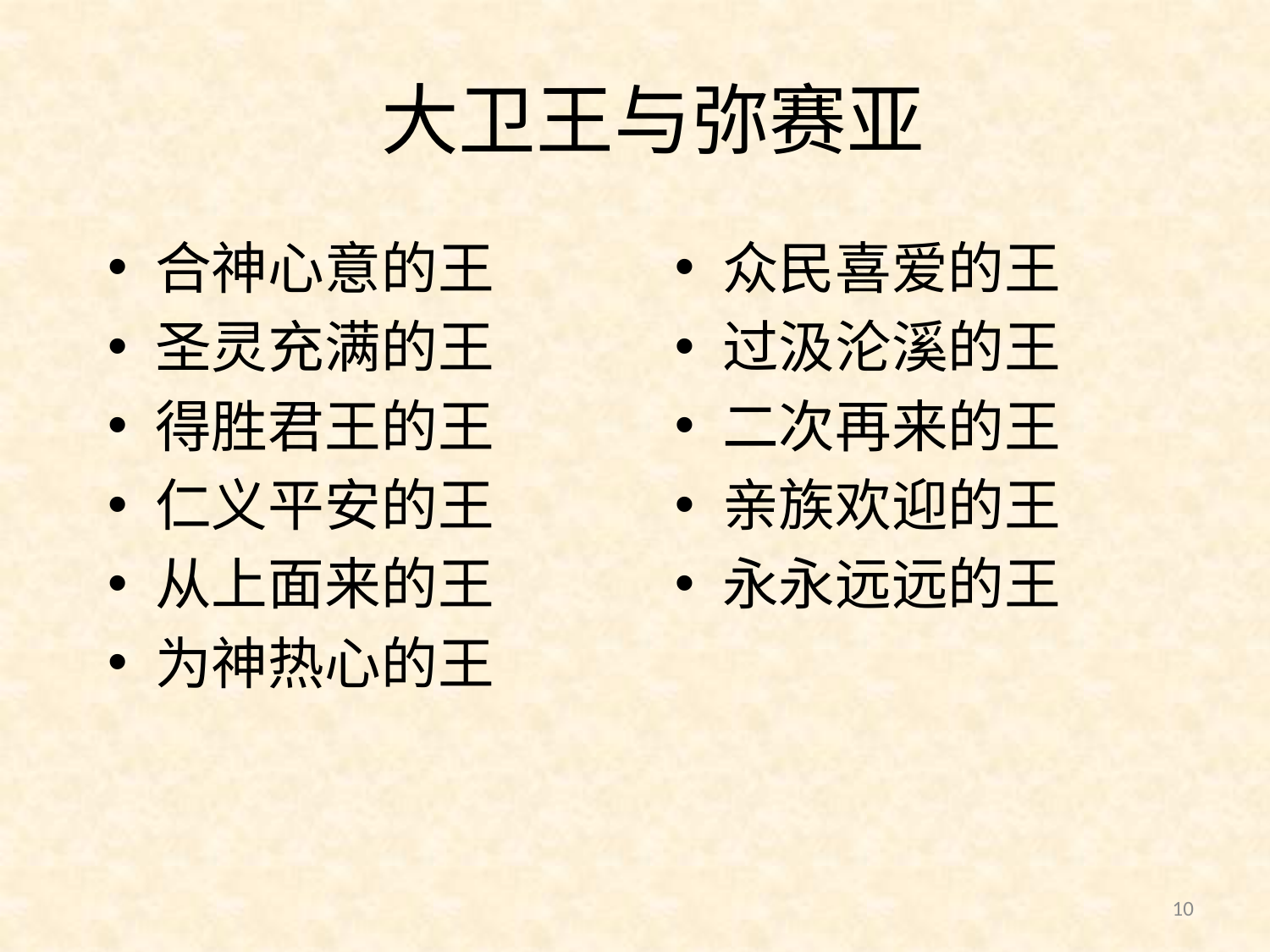

# 大卫王与弥赛亚
合神心意的王
圣灵充满的王
得胜君王的王
仁义平安的王
从上面来的王
为神热心的王
众民喜爱的王
过汲沦溪的王
二次再来的王
亲族欢迎的王
永永远远的王
10